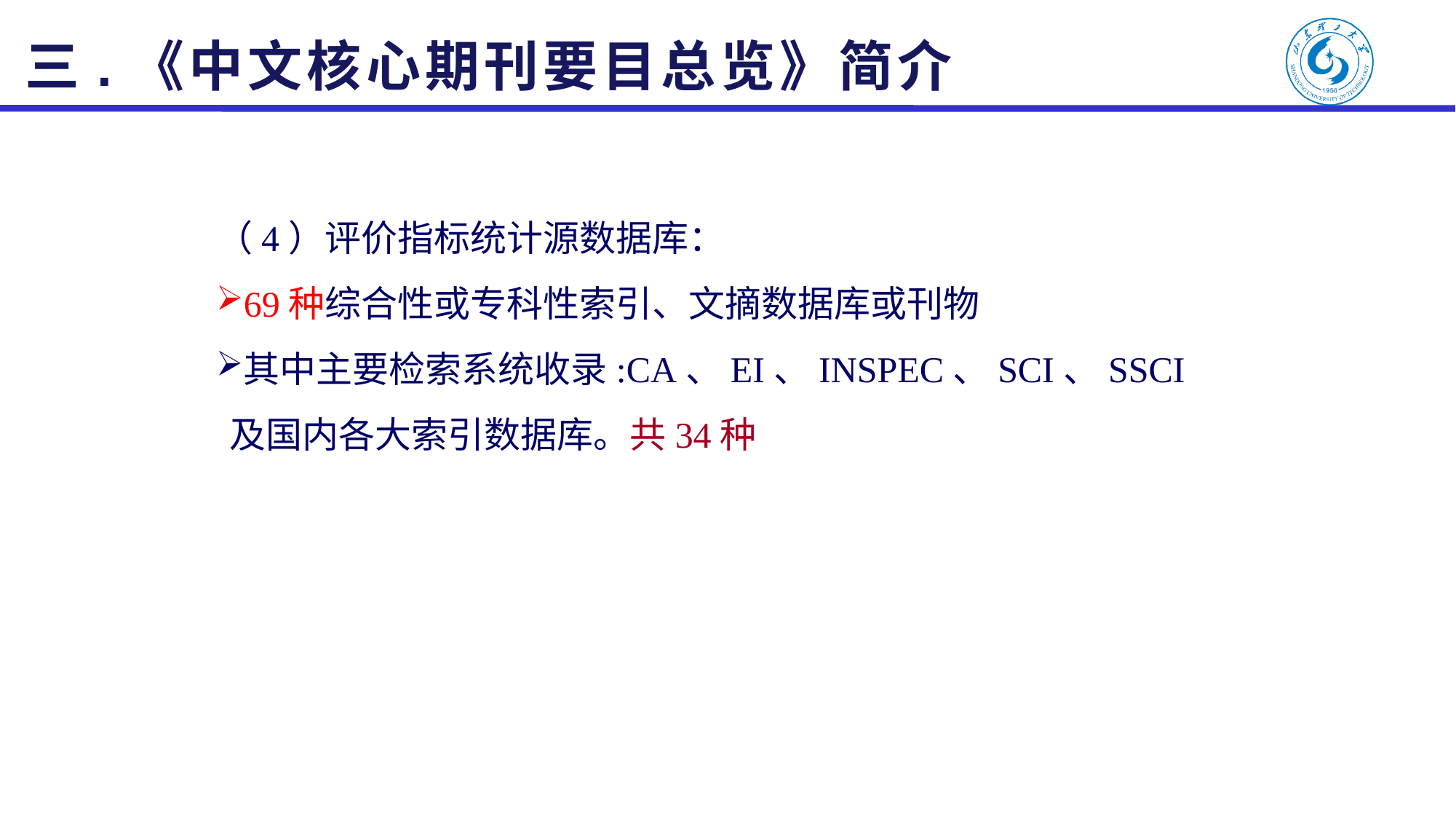

三.《中文核心期刊要目总览》简介
（4）评价指标统计源数据库：
69种综合性或专科性索引、文摘数据库或刊物
其中主要检索系统收录:CA、EI、INSPEC、SCI、SSCI及国内各大索引数据库。共34种